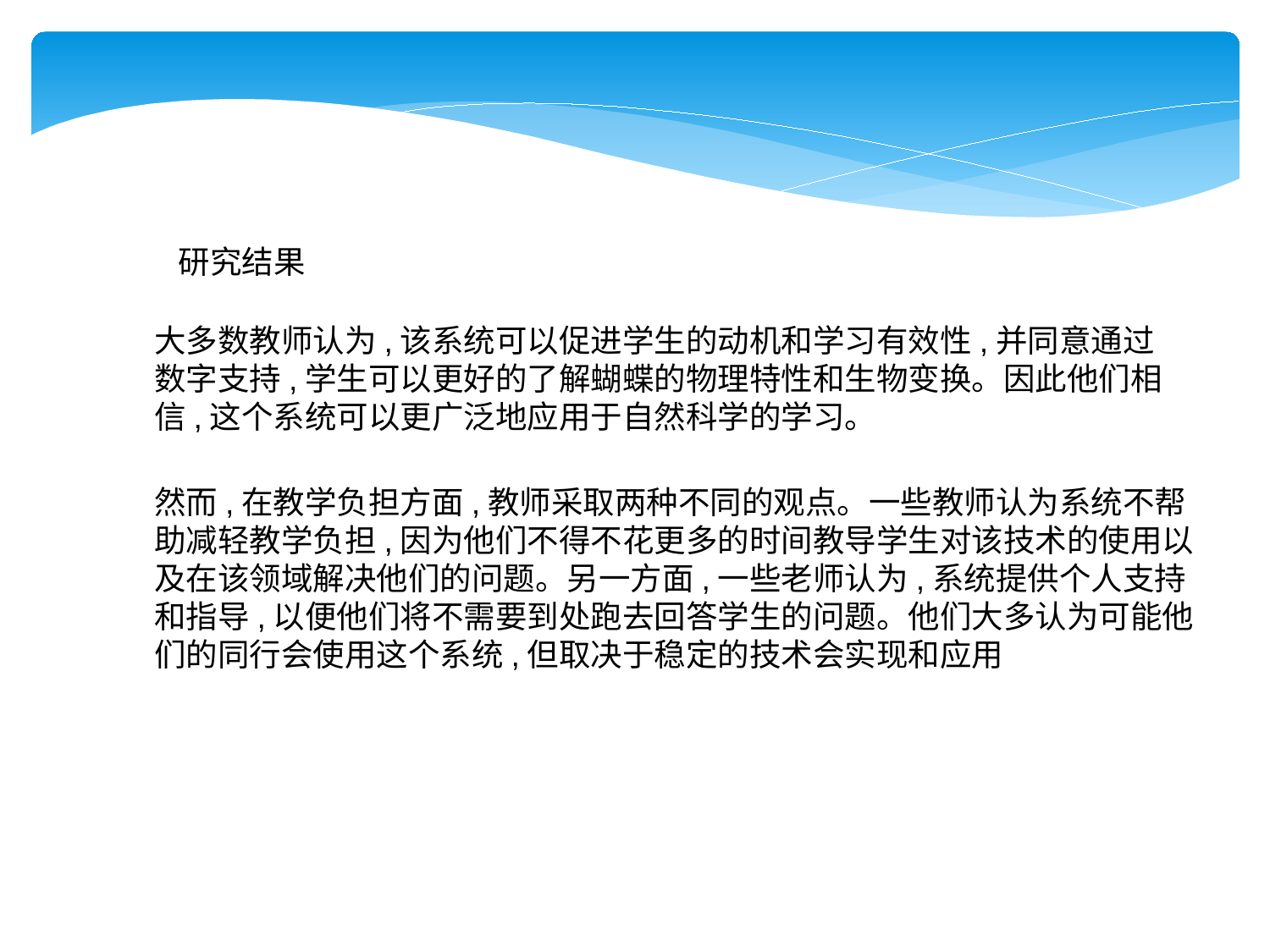

研究结果
大多数教师认为,该系统可以促进学生的动机和学习有效性,并同意通过数字支持,学生可以更好的了解蝴蝶的物理特性和生物变换。因此他们相信,这个系统可以更广泛地应用于自然科学的学习。

然而,在教学负担方面,教师采取两种不同的观点。一些教师认为系统不帮助减轻教学负担,因为他们不得不花更多的时间教导学生对该技术的使用以及在该领域解决他们的问题。另一方面,一些老师认为,系统提供个人支持和指导,以便他们将不需要到处跑去回答学生的问题。他们大多认为可能他们的同行会使用这个系统,但取决于稳定的技术会实现和应用